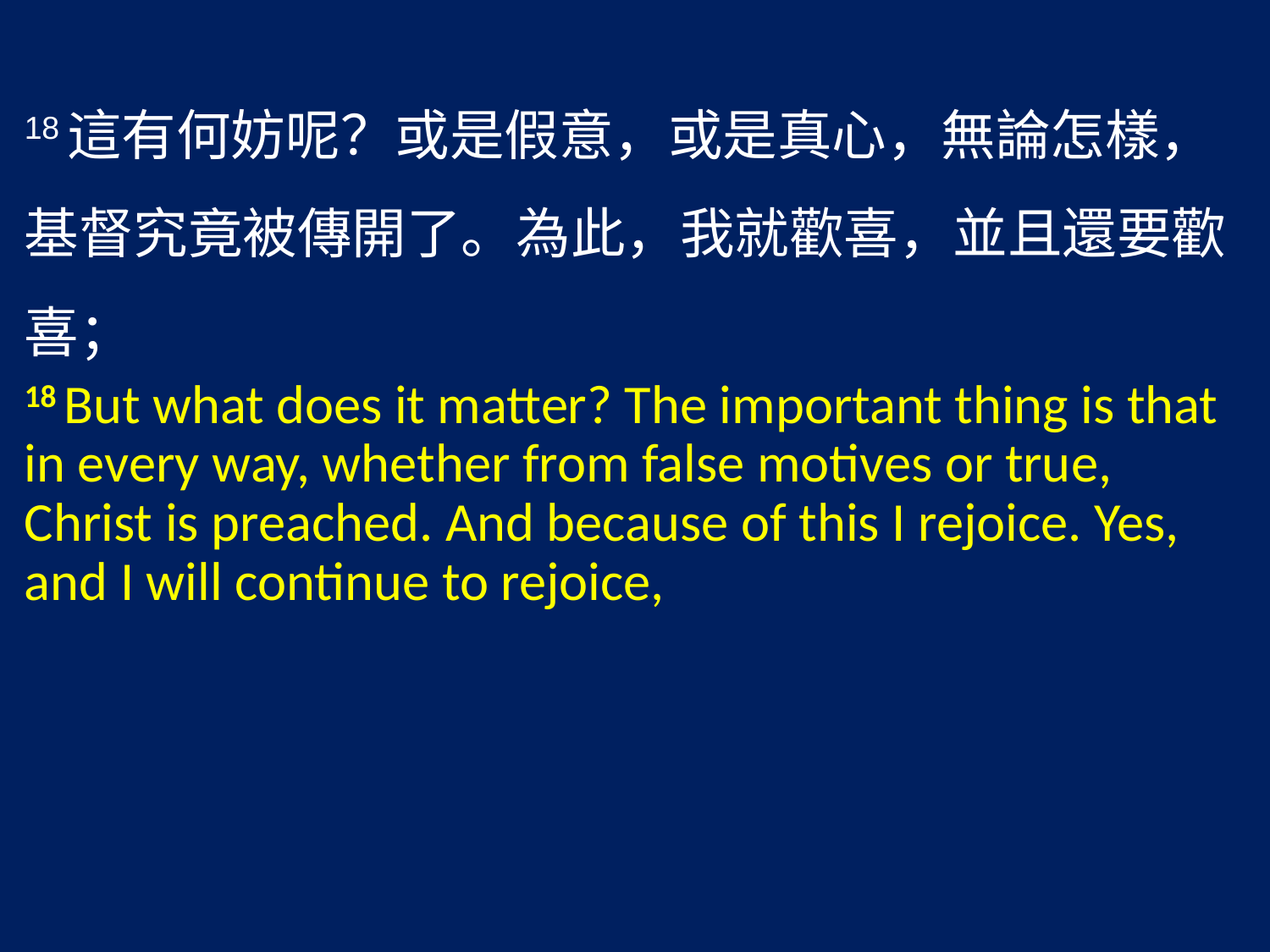

18這有何妨呢？或是假意，或是真心，無論怎樣，基督究竟被傳開了。為此，我就歡喜，並且還要歡喜；
18 But what does it matter? The important thing is that in every way, whether from false motives or true, Christ is preached. And because of this I rejoice. Yes, and I will continue to rejoice,